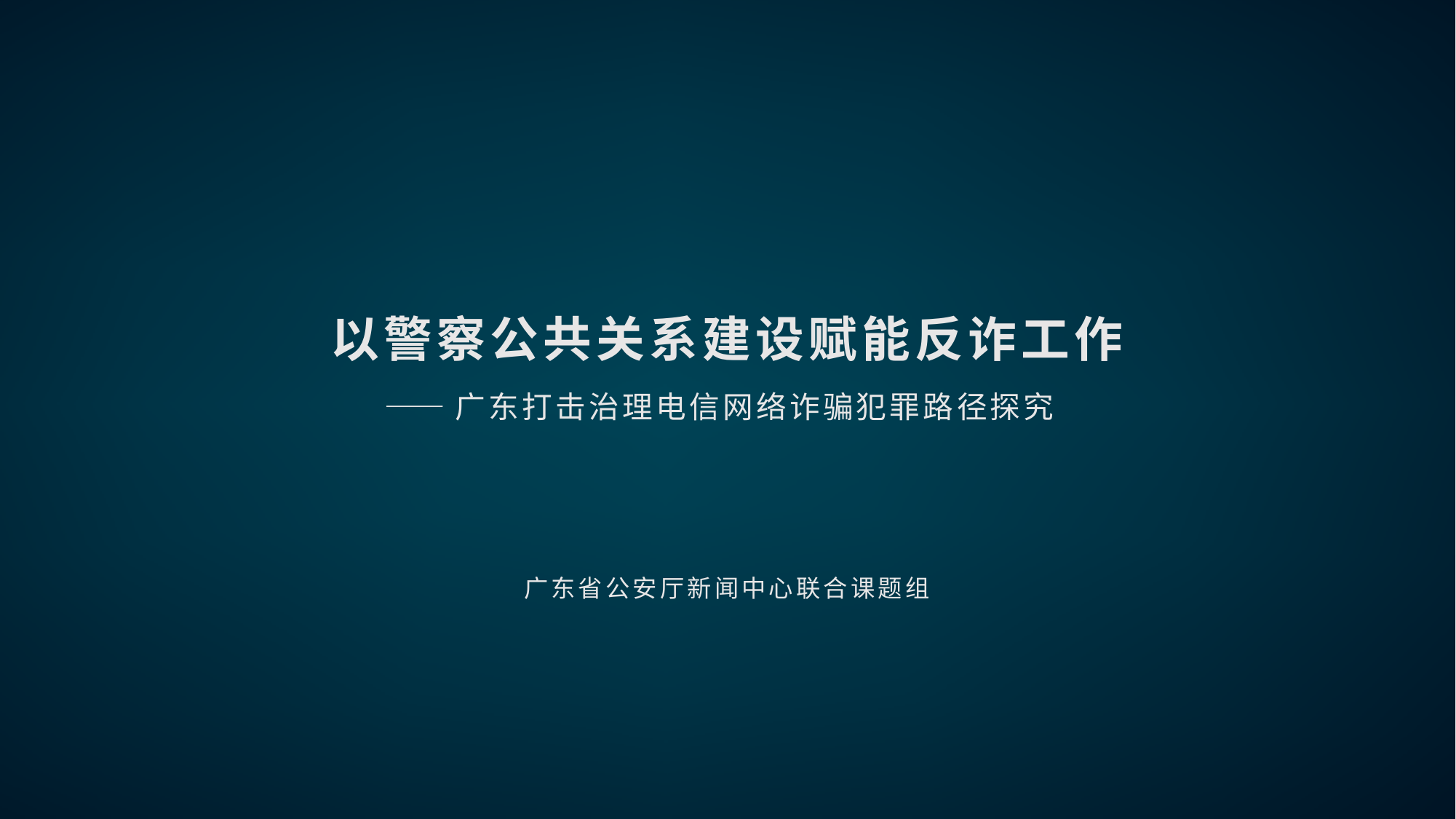

# 以警察公共关系建设赋能反诈工作
——广东打击治理电信网络诈骗犯罪路径探究
广东省公安厅新闻中心联合课题组